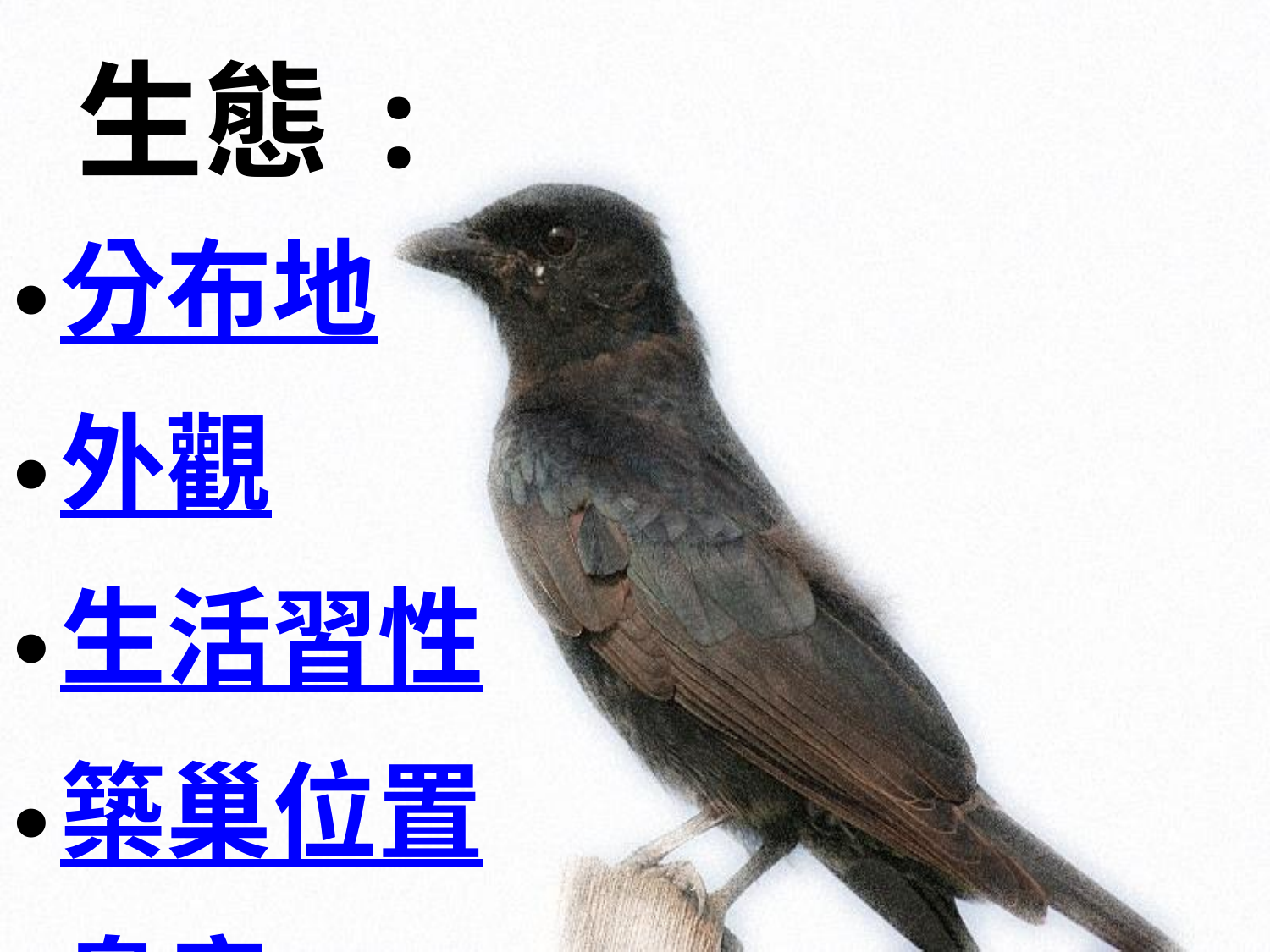

# 生態:
分布地
外觀
生活習性
築巢位置
鳥音